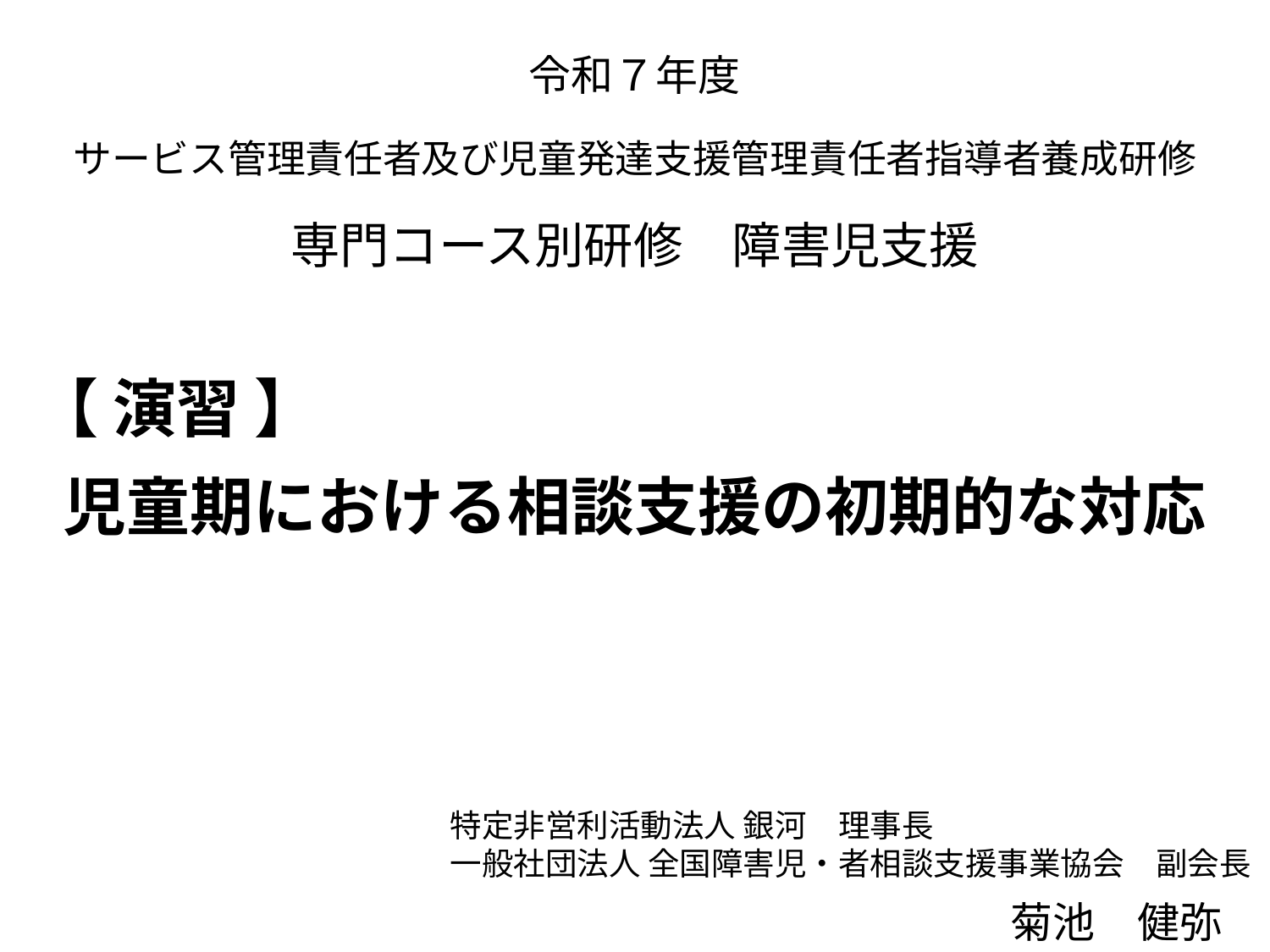

令和７年度
サービス管理責任者及び児童発達支援管理責任者指導者養成研修
専門コース別研修　障害児支援
【 演習 】
児童期における相談支援の初期的な対応
特定非営利活動法人 銀河　理事長
一般社団法人 全国障害児・者相談支援事業協会　副会長
菊池　健弥